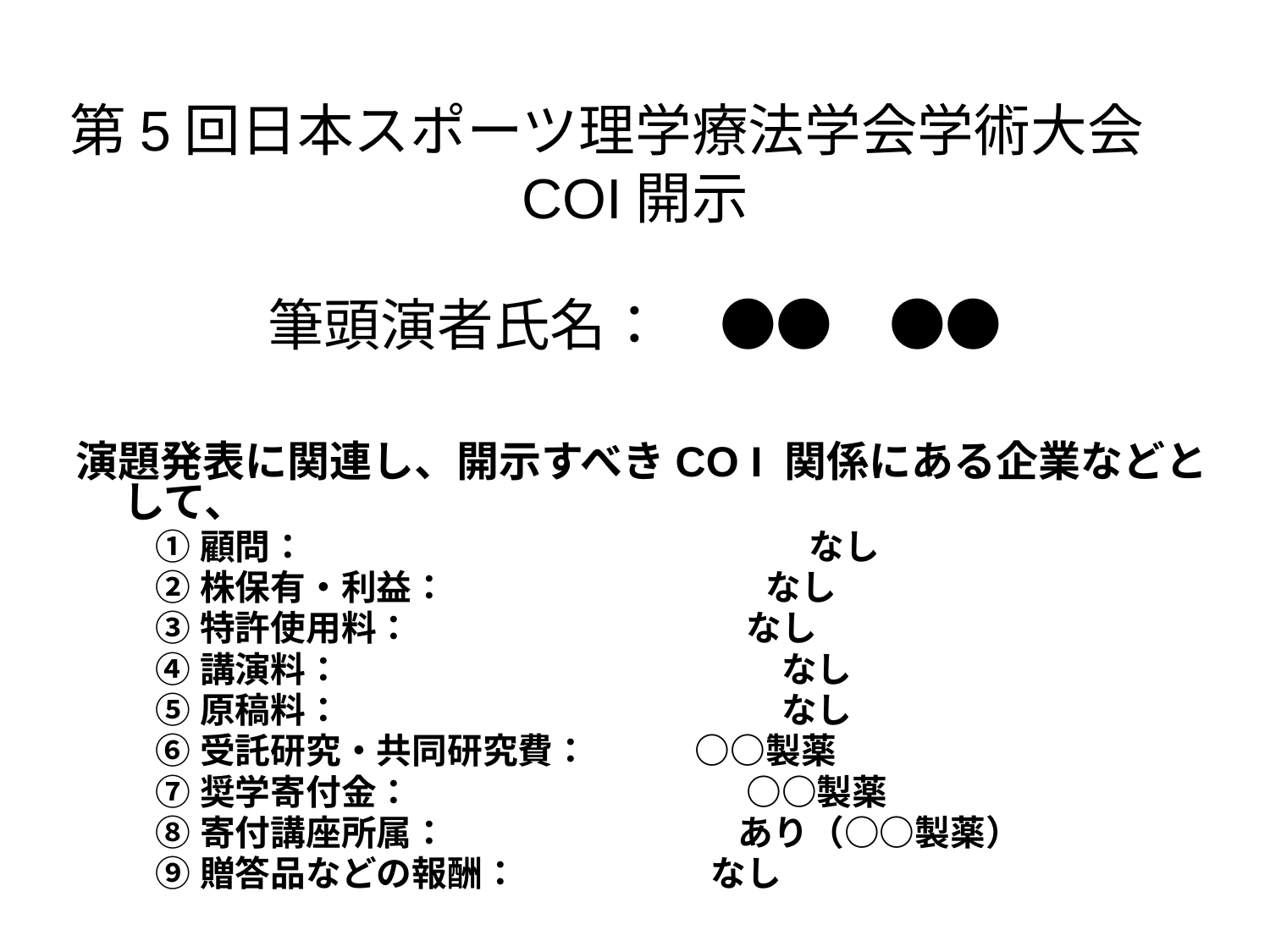

第5回日本スポーツ理学療法学会学術大会
COI開示

筆頭演者氏名：　●●　●●
演題発表に関連し、開示すべきCO I 関係にある企業などとして、
          ①顧問：　　　　　　　　　　　　　　 なし
          ②株保有・利益：　　　　　　　　　なし
          ③特許使用料：　　　　　　　　　  なし
          ④講演料：　　　　　　　　　　　　  なし
          ⑤原稿料：　　　　　　　　　　　　  なし
          ⑥受託研究・共同研究費：　　　○○製薬
          ⑦奨学寄付金：　 　　　　　　　　 ○○製薬
          ⑧寄付講座所属：　　　　　　　　 あり（○○製薬）
          ⑨贈答品などの報酬：　　　　 　 なし